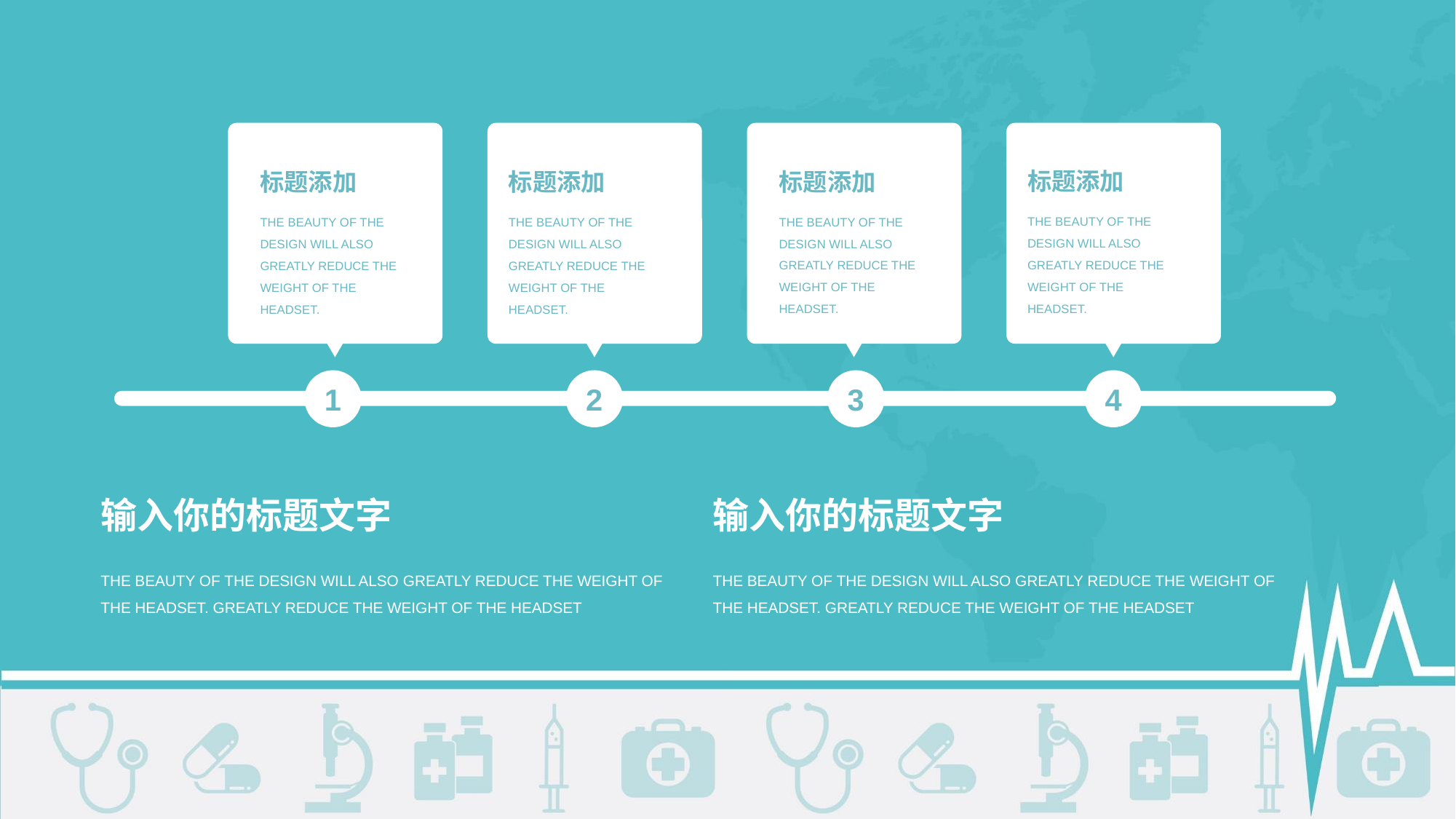

标题添加
THE BEAUTY OF THE DESIGN WILL ALSO GREATLY REDUCE THE WEIGHT OF THE HEADSET.
标题添加
THE BEAUTY OF THE DESIGN WILL ALSO GREATLY REDUCE THE WEIGHT OF THE HEADSET.
标题添加
THE BEAUTY OF THE DESIGN WILL ALSO GREATLY REDUCE THE WEIGHT OF THE HEADSET.
标题添加
THE BEAUTY OF THE DESIGN WILL ALSO GREATLY REDUCE THE WEIGHT OF THE HEADSET.
1
2
3
4

输入你的标题文字
输入你的标题文字
THE BEAUTY OF THE DESIGN WILL ALSO GREATLY REDUCE THE WEIGHT OF THE HEADSET. GREATLY REDUCE THE WEIGHT OF THE HEADSET
THE BEAUTY OF THE DESIGN WILL ALSO GREATLY REDUCE THE WEIGHT OF THE HEADSET. GREATLY REDUCE THE WEIGHT OF THE HEADSET